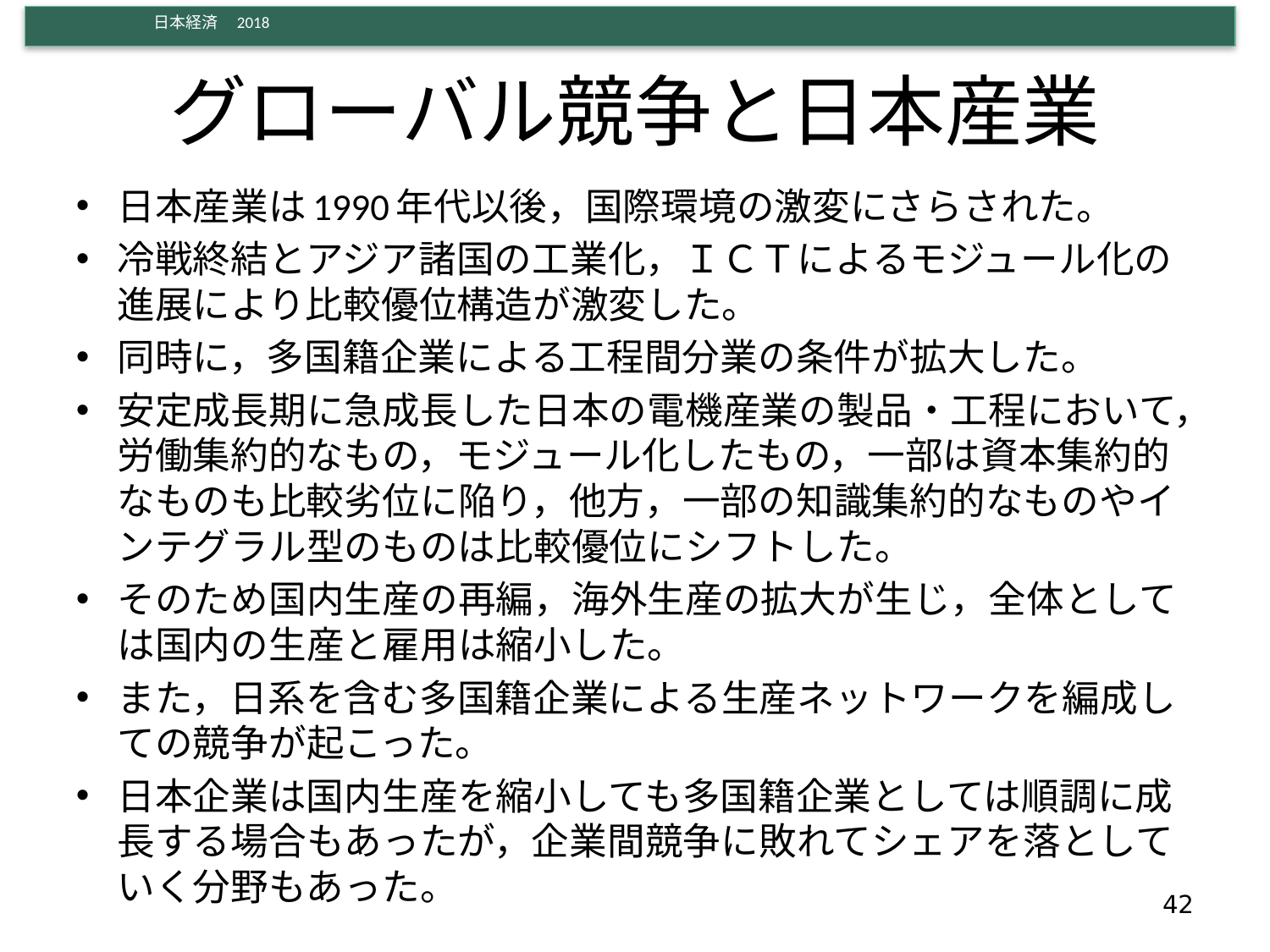

# グローバル競争と日本産業
日本産業は1990年代以後，国際環境の激変にさらされた。
冷戦終結とアジア諸国の工業化，ＩＣＴによるモジュール化の進展により比較優位構造が激変した。
同時に，多国籍企業による工程間分業の条件が拡大した。
安定成長期に急成長した日本の電機産業の製品・工程において，労働集約的なもの，モジュール化したもの，一部は資本集約的なものも比較劣位に陥り，他方，一部の知識集約的なものやインテグラル型のものは比較優位にシフトした。
そのため国内生産の再編，海外生産の拡大が生じ，全体としては国内の生産と雇用は縮小した。
また，日系を含む多国籍企業による生産ネットワークを編成しての競争が起こった。
日本企業は国内生産を縮小しても多国籍企業としては順調に成長する場合もあったが，企業間競争に敗れてシェアを落としていく分野もあった。
42